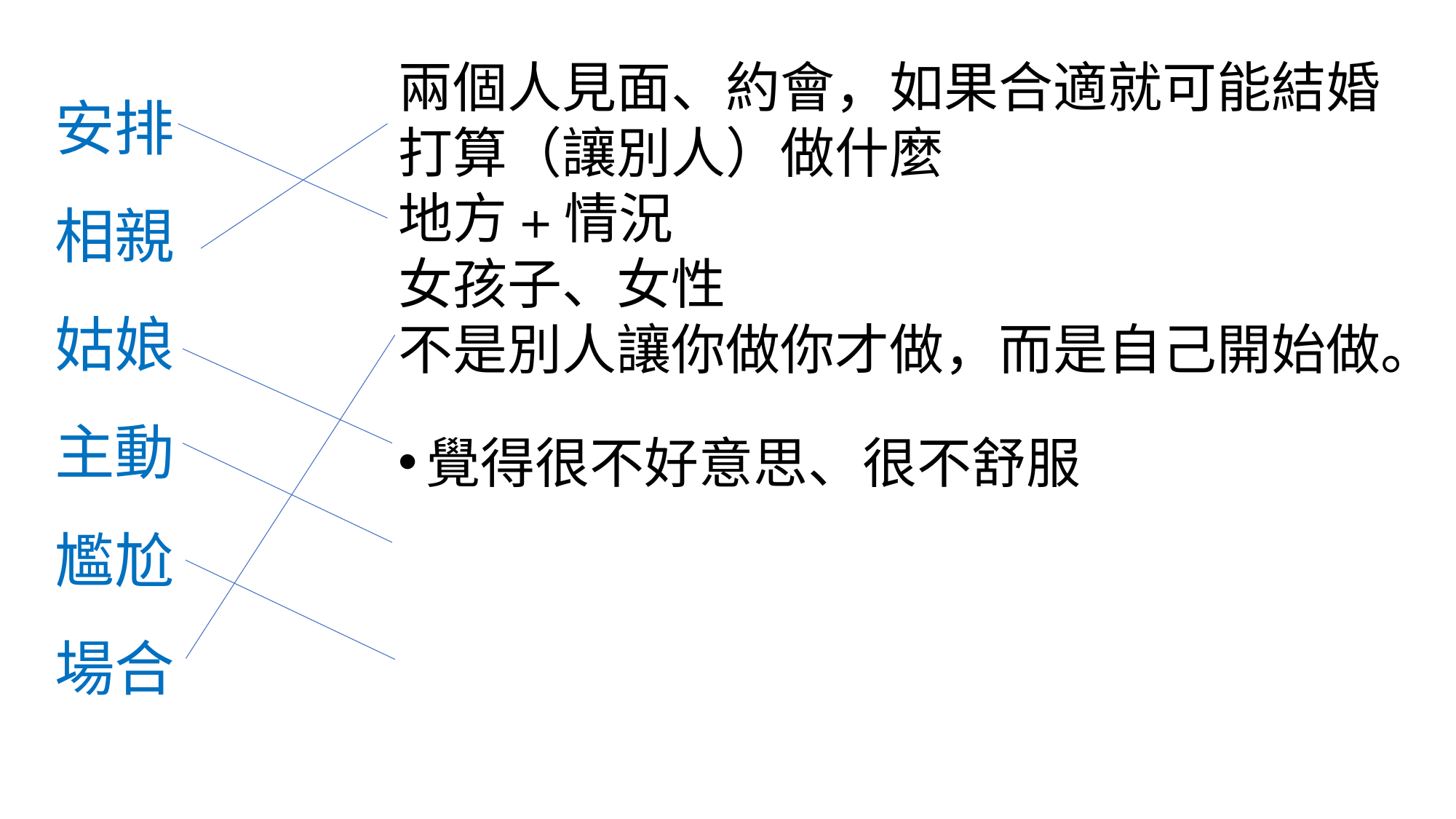

# 安排 相親 姑娘 主動 尷尬場合
兩個人見面、約會，如果合適就可能結婚
打算（讓別人）做什麼
地方+情況
女孩子、女性
不是別人讓你做你才做，而是自己開始做。
覺得很不好意思、很不舒服